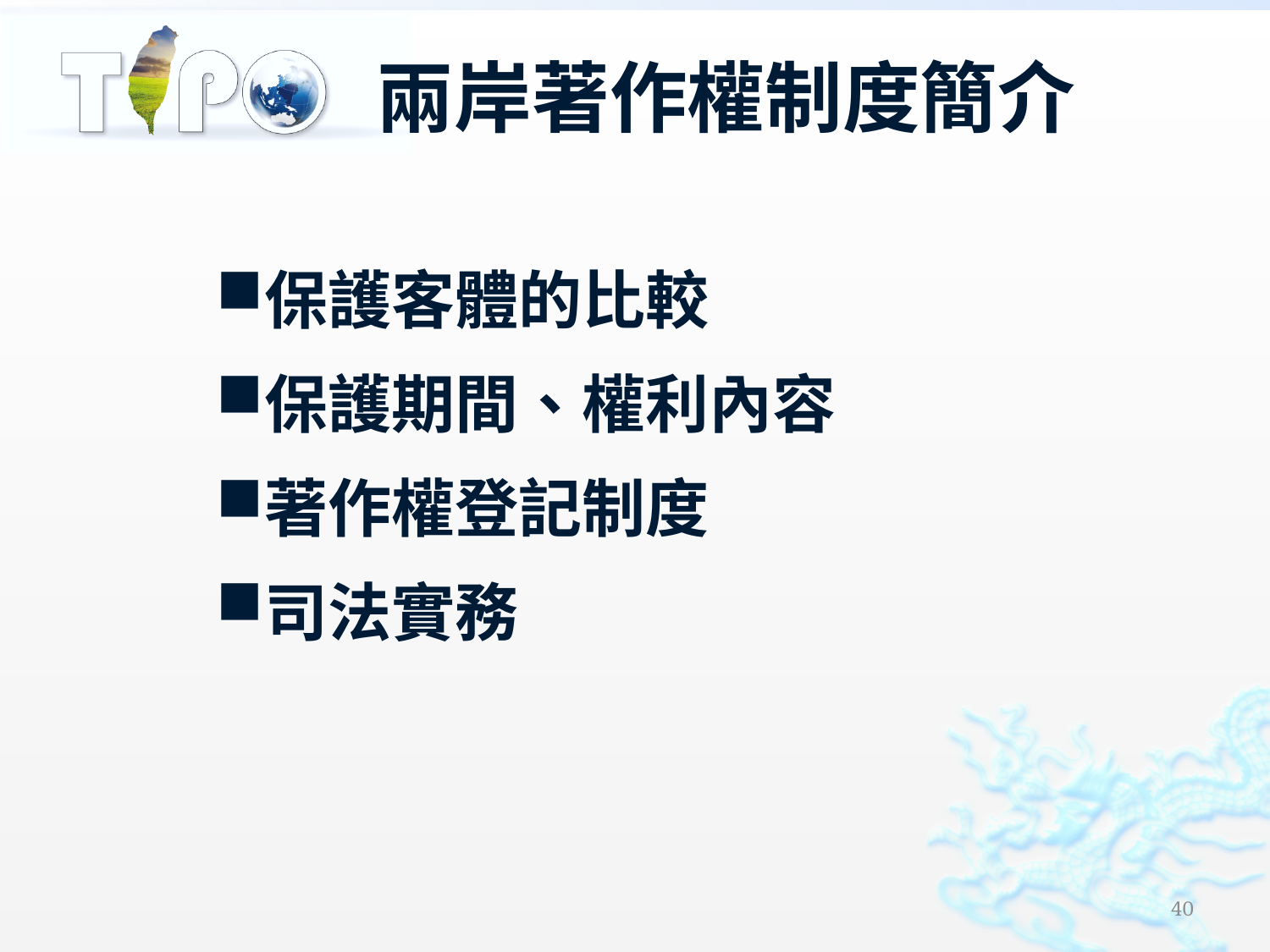

# 兩岸著作權制度簡介
保護客體的比較
保護期間、權利內容
著作權登記制度
司法實務
40